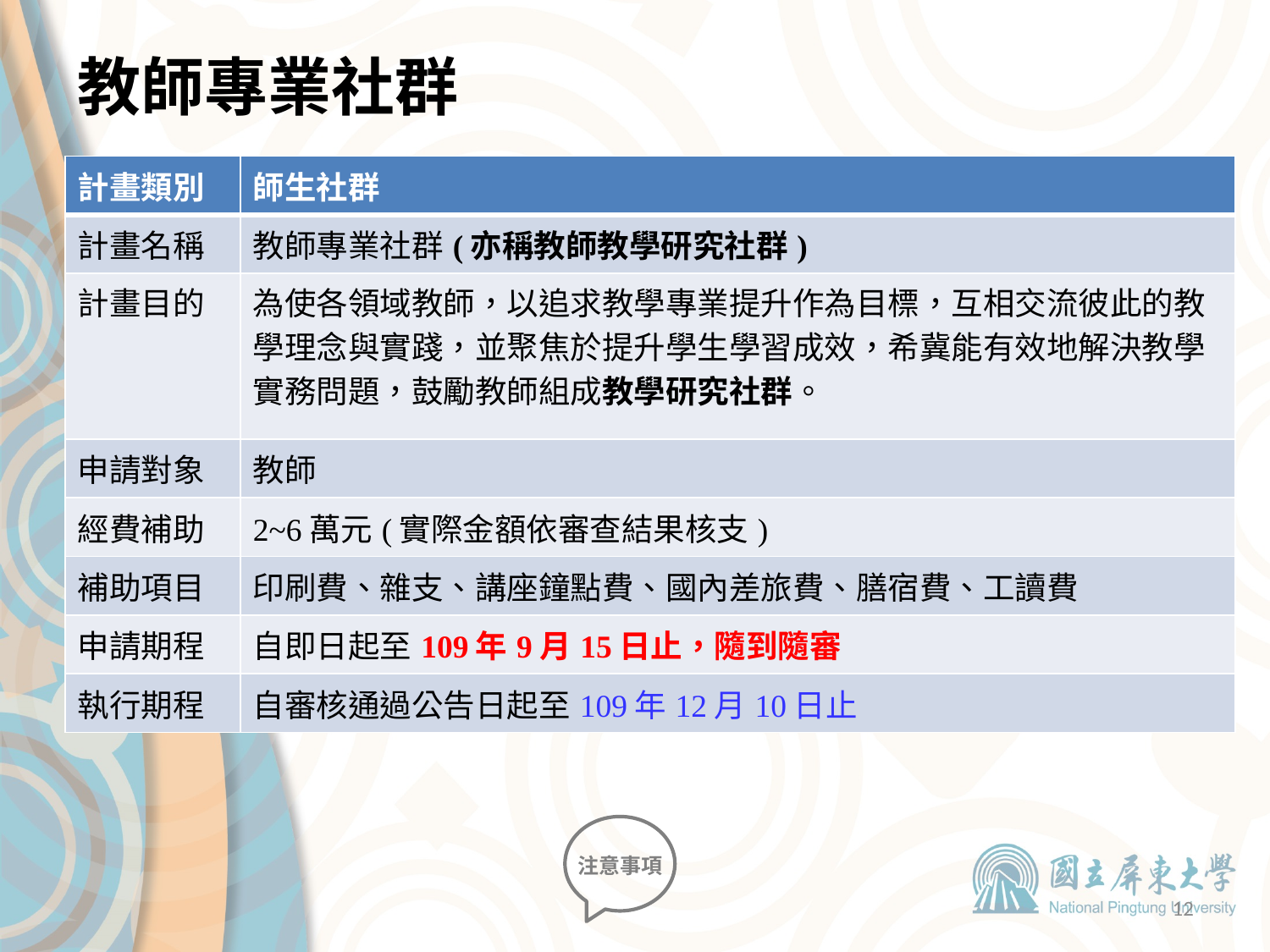

# 教師專業社群
| 計畫類別 | 師生社群 |
| --- | --- |
| 計畫名稱 | 教師專業社群(亦稱教師教學研究社群) |
| 計畫目的 | 為使各領域教師，以追求教學專業提升作為目標，互相交流彼此的教學理念與實踐，並聚焦於提升學生學習成效，希冀能有效地解決教學實務問題，鼓勵教師組成教學研究社群。 |
| 申請對象 | 教師 |
| 經費補助 | 2~6萬元(實際金額依審查結果核支) |
| 補助項目 | 印刷費、雜支、講座鐘點費、國內差旅費、膳宿費、工讀費 |
| 申請期程 | 自即日起至109年9月15日止，隨到隨審 |
| 執行期程 | 自審核通過公告日起至109年12月10日止 |

注意事項
12